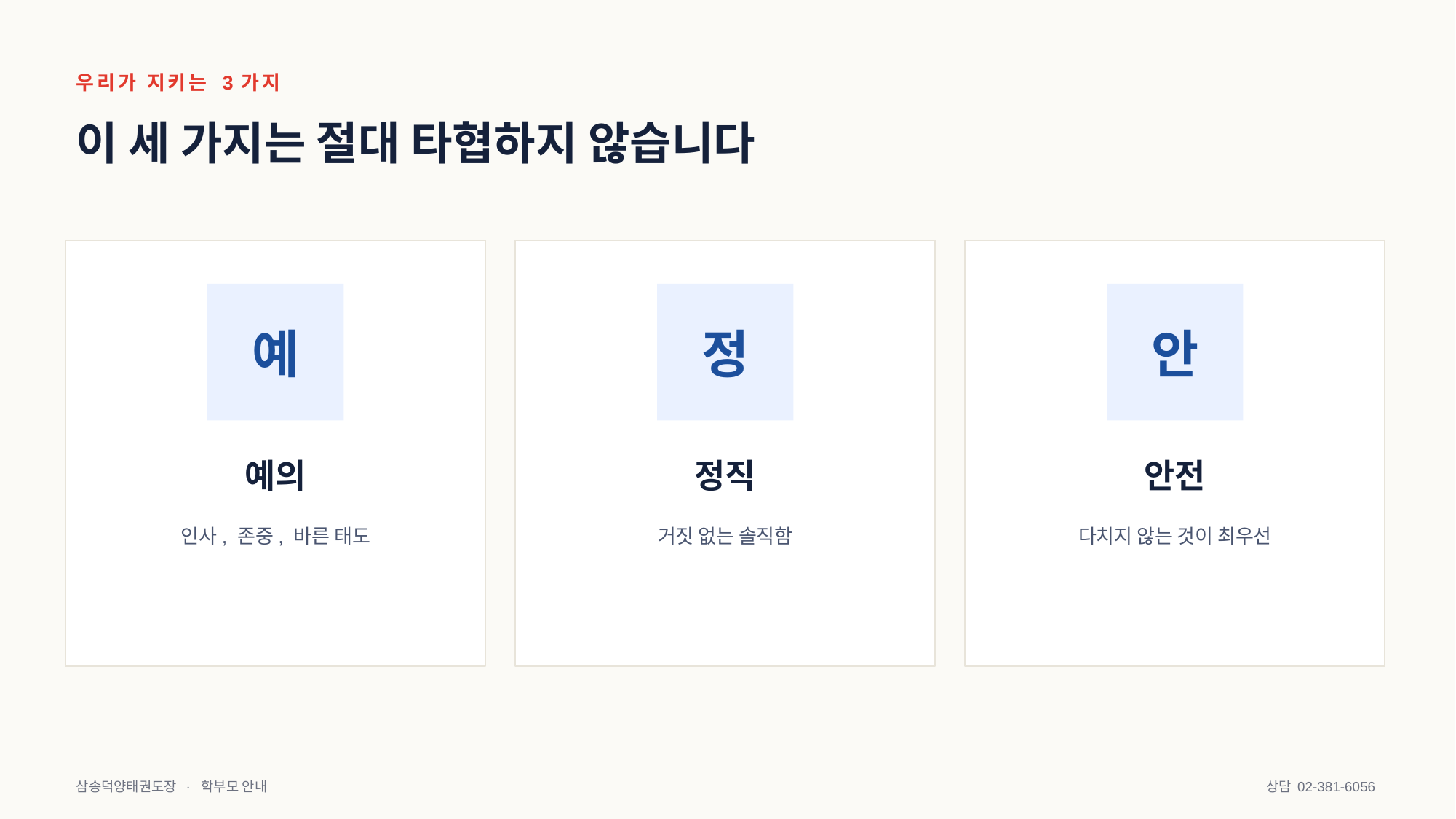

우리가 지키는 3가지
이 세 가지는 절대 타협하지 않습니다

예
정
안
예의
정직
안전
인사, 존중, 바른 태도
거짓 없는 솔직함
다치지 않는 것이 최우선
삼송덕양태권도장  ·  학부모 안내
상담 02-381-6056